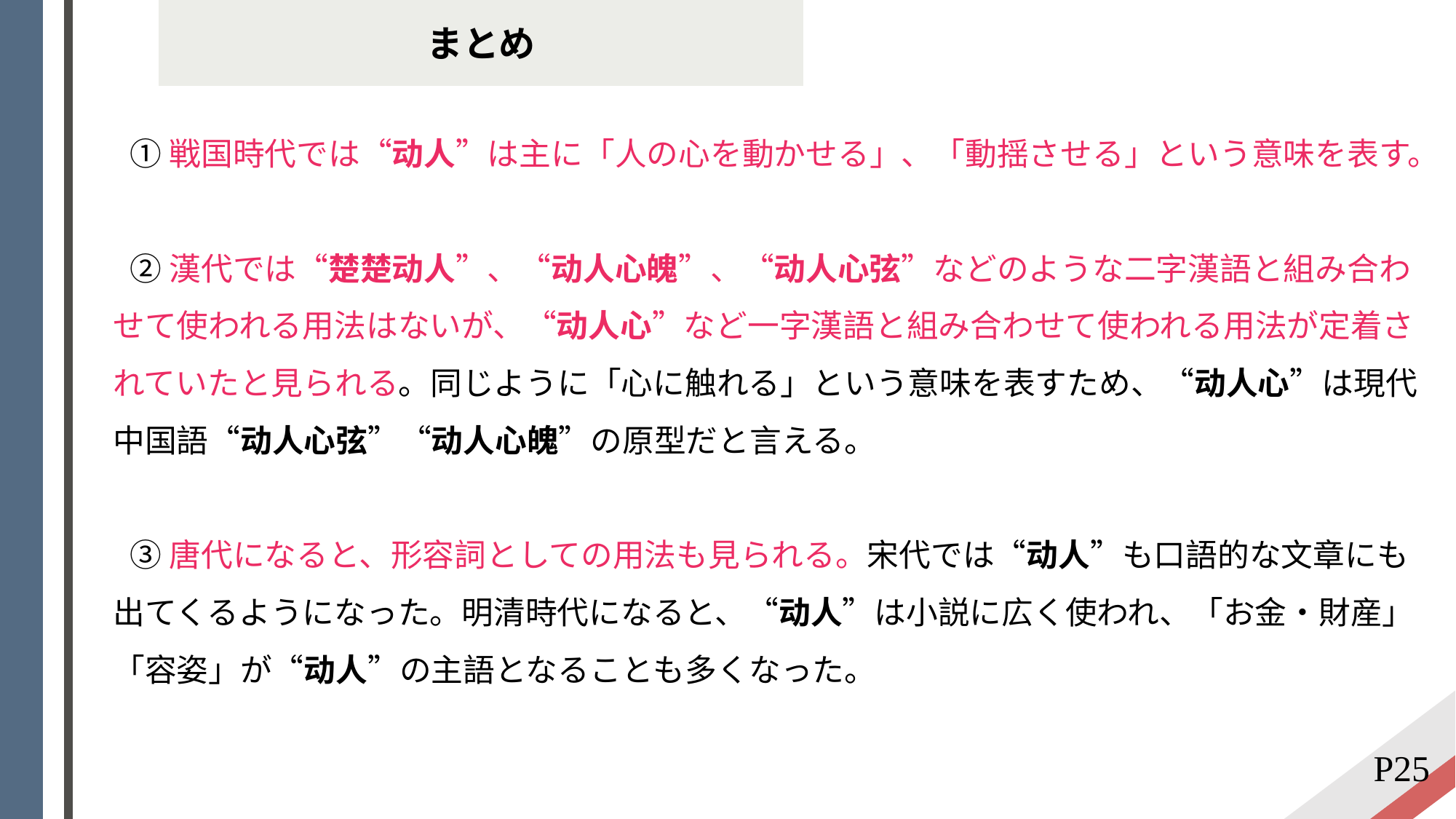

まとめ
①戦国時代では“动人”は主に「人の心を動かせる」、「動揺させる」という意味を表す。

②漢代では“楚楚动人”、“动人心魄”、“动人心弦”などのような二字漢語と組み合わせて使われる用法はないが、“动人心”など一字漢語と組み合わせて使われる用法が定着されていたと見られる。同じように「心に触れる」という意味を表すため、“动人心”は現代中国語“动人心弦”“动人心魄”の原型だと言える。

③唐代になると、形容詞としての用法も見られる。宋代では“动人”も口語的な文章にも出てくるようになった。明清時代になると、“动人”は小説に広く使われ、「お金・財産」「容姿」が“动人”の主語となることも多くなった。

P25